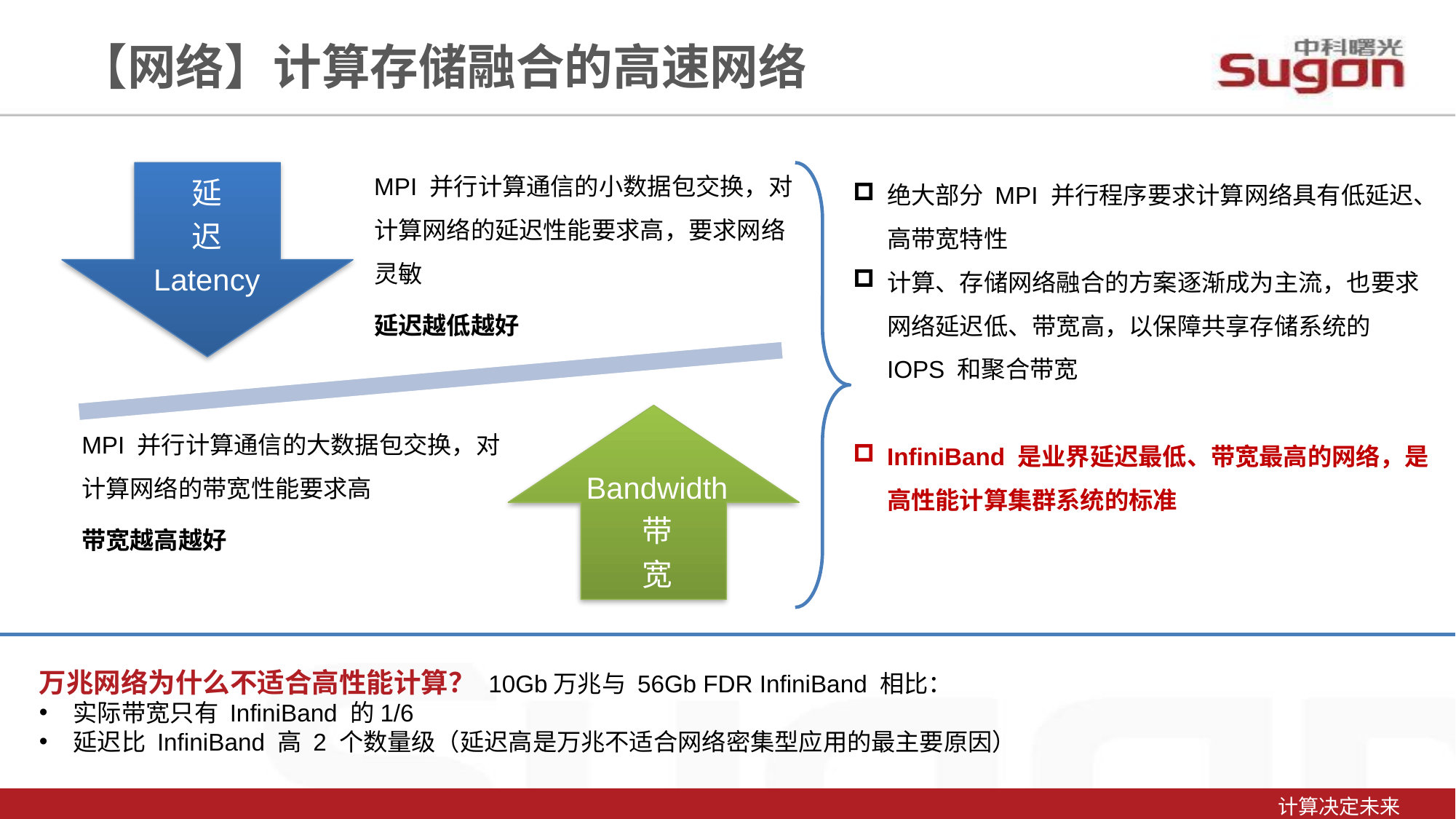

【网络】计算存储融合的高速网络
延
迟
Latency

MPI 并行计算通信的小数据包交换，对计算网络的延迟性能要求高，要求网络灵敏
延迟越低越好
绝大部分 MPI 并行程序要求计算网络具有低延迟、高带宽特性
计算、存储网络融合的方案逐渐成为主流，也要求网络延迟低、带宽高，以保障共享存储系统的 IOPS 和聚合带宽

InfiniBand 是业界延迟最低、带宽最高的网络，是高性能计算集群系统的标准

MPI 并行计算通信的大数据包交换，对计算网络的带宽性能要求高
带宽越高越好
Bandwidth
带
宽
万兆网络为什么不适合高性能计算？ 10Gb万兆与 56Gb FDR InfiniBand 相比：
实际带宽只有 InfiniBand 的1/6
延迟比 InfiniBand 高 2 个数量级（延迟高是万兆不适合网络密集型应用的最主要原因）